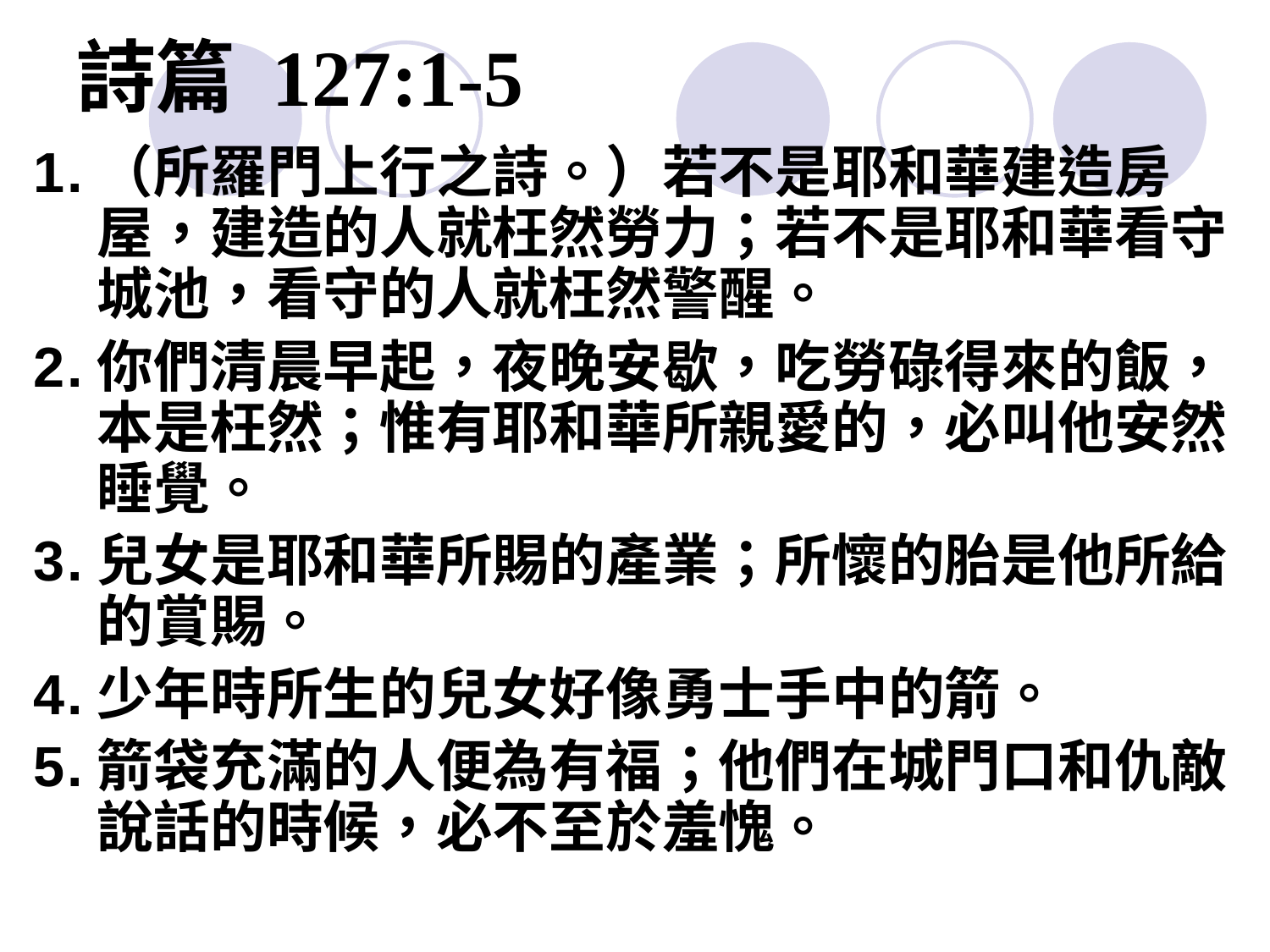

# 詩篇 127:1-5
（所羅門上行之詩。）若不是耶和華建造房屋，建造的人就枉然勞力；若不是耶和華看守城池，看守的人就枉然警醒。
你們清晨早起，夜晚安歇，吃勞碌得來的飯，本是枉然；惟有耶和華所親愛的，必叫他安然睡覺。
兒女是耶和華所賜的產業；所懷的胎是他所給的賞賜。
少年時所生的兒女好像勇士手中的箭。
箭袋充滿的人便為有福；他們在城門口和仇敵說話的時候，必不至於羞愧。